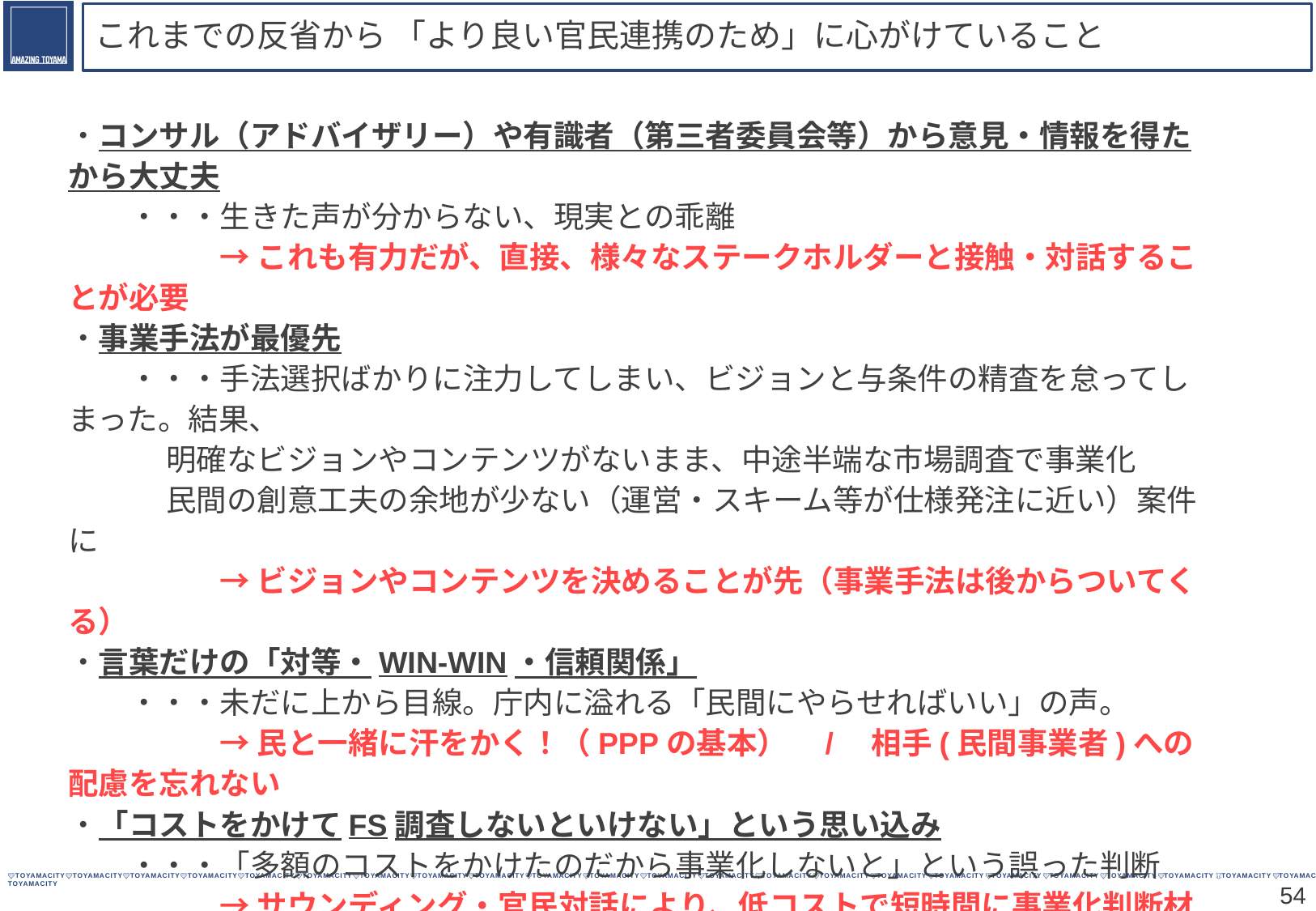

# これまでの反省から 「より良い官民連携のため」に心がけていること
・コンサル（アドバイザリー）や有識者（第三者委員会等）から意見・情報を得たから大丈夫
　　・・・生きた声が分からない、現実との乖離
　　　　　→ これも有力だが、直接、様々なステークホルダーと接触・対話することが必要
・事業手法が最優先
　　・・・手法選択ばかりに注力してしまい、ビジョンと与条件の精査を怠ってしまった。結果、
　　　 明確なビジョンやコンテンツがないまま、中途半端な市場調査で事業化
　　　 民間の創意工夫の余地が少ない（運営・スキーム等が仕様発注に近い）案件に
　　　　　→ ビジョンやコンテンツを決めることが先（事業手法は後からついてくる）
・言葉だけの「対等・WIN-WIN・信頼関係」
　　・・・未だに上から目線。庁内に溢れる「民間にやらせればいい」の声。
　　　　　→ 民と一緒に汗をかく！（PPPの基本）　/　相手(民間事業者)への配慮を忘れない
・「コストをかけてFS調査しないといけない」という思い込み
　　・・・「多額のコストをかけたのだから事業化しないと」という誤った判断
　　　　　→ サウンディング・官民対話により、低コストで短時間に事業化判断材料等を入手
　　　　　　　（民間事業者はコストと労力、知的財産を投入して対話に参加していることの理解も必要）
・民間事業者との対話は担当課で対応
　　・・・人によって言うことがバラバラ、民間事業者側に余計な手間や混乱が発生
　　　　　→　部局横断的に民間事業者との対話を行う専門部署・窓口の指定